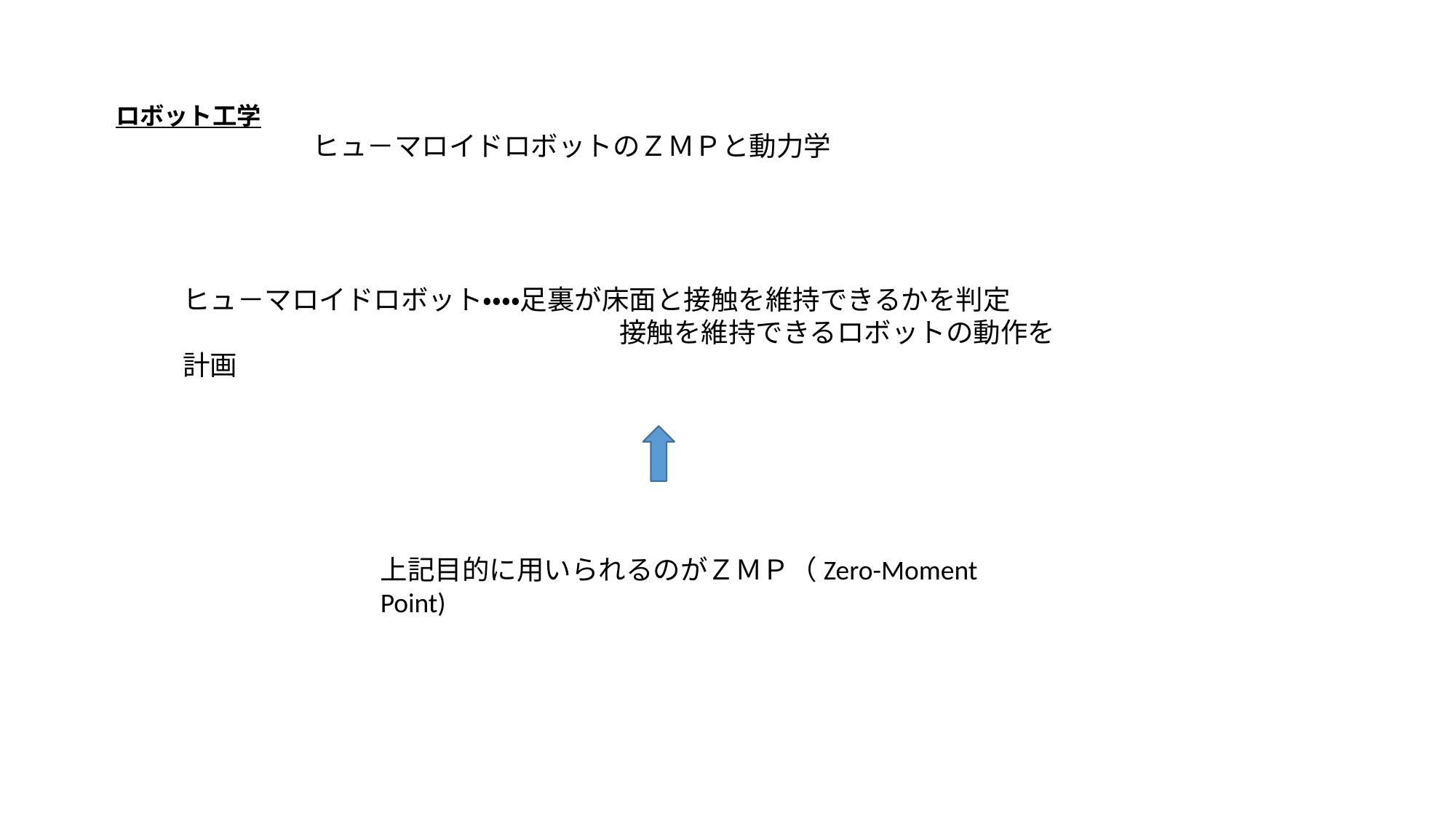

ロボット工学
ヒュ－マロイドロボットのＺＭＰと動力学
ヒュ－マロイドロボット・・・・足裏が床面と接触を維持できるかを判定
　　　　　　　　　　　　　　　　接触を維持できるロボットの動作を計画

上記目的に用いられるのがＺＭＰ（Zero-Moment Point)